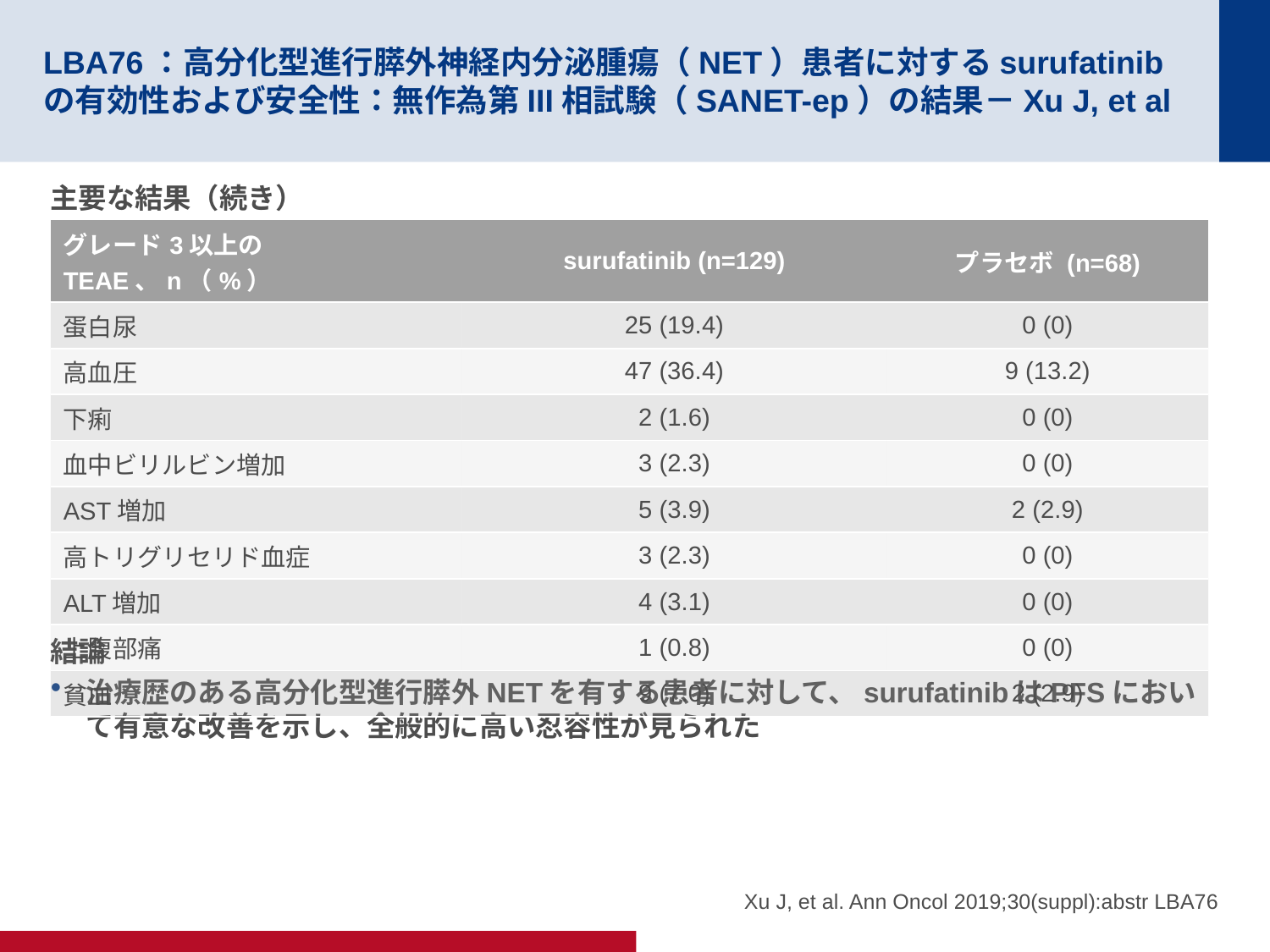

# LBA76：高分化型進行膵外神経内分泌腫瘍（NET）患者に対するsurufatinibの有効性および安全性：無作為第III相試験（SANET-ep）の結果－Xu J, et al
主要な結果（続き）
結論
治療歴のある高分化型進行膵外NETを有する患者に対して、surufatinibはPFSにおいて有意な改善を示し、全般的に高い忍容性が見られた
| グレード3以上のTEAE、n（%） | surufatinib (n=129) | プラセボ (n=68) |
| --- | --- | --- |
| 蛋白尿 | 25 (19.4) | 0 (0) |
| 高血圧 | 47 (36.4) | 9 (13.2) |
| 下痢 | 2 (1.6) | 0 (0) |
| 血中ビリルビン増加 | 3 (2.3) | 0 (0) |
| AST増加 | 5 (3.9) | 2 (2.9) |
| 高トリグリセリド血症 | 3 (2.3) | 0 (0) |
| ALT増加 | 4 (3.1) | 0 (0) |
| 上腹部痛 | 1 (0.8) | 0 (0) |
| 貧血 | 9 (7.0) | 2 (2.9) |
Xu J, et al. Ann Oncol 2019;30(suppl):abstr LBA76